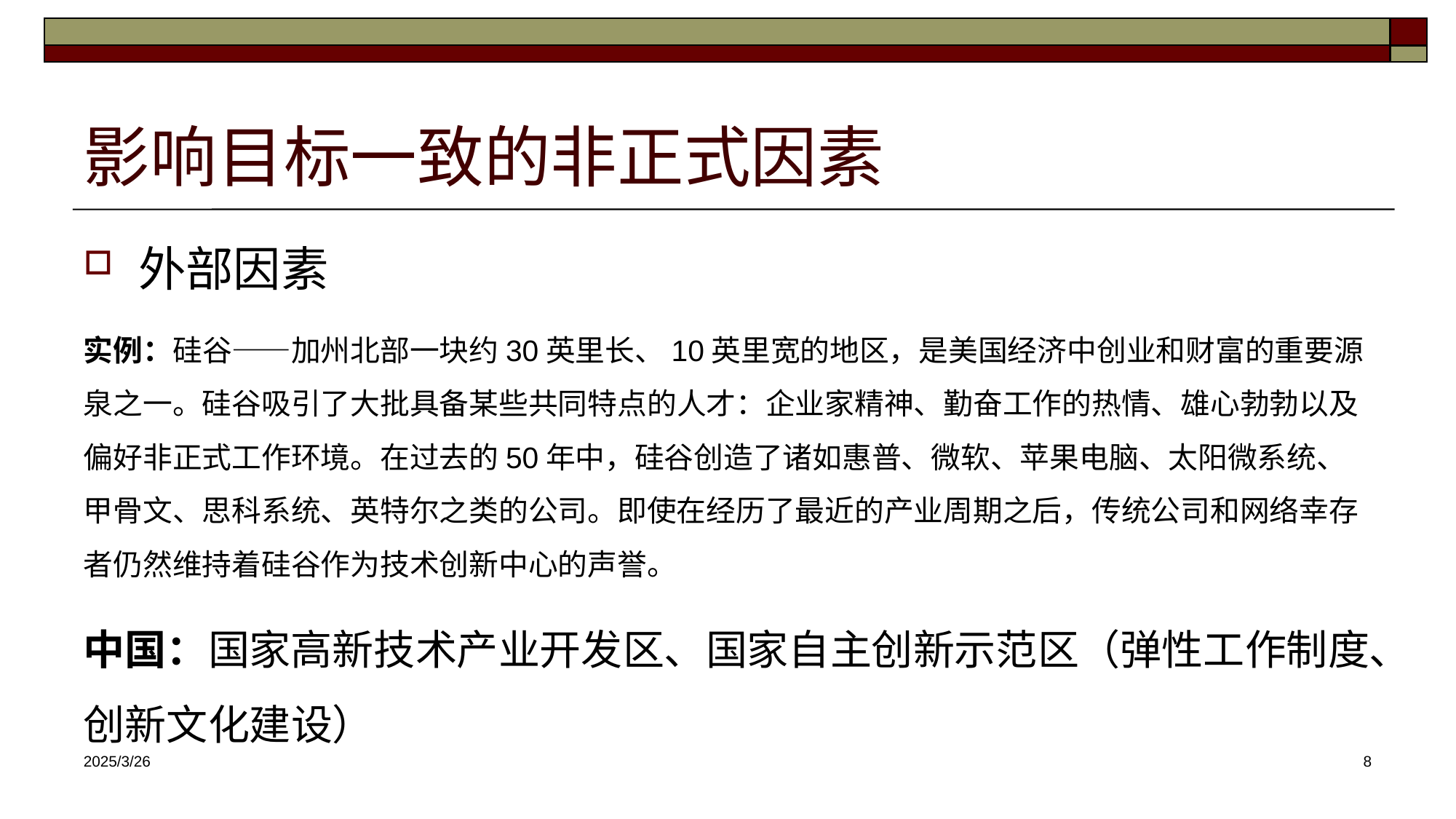

# 影响目标一致的非正式因素
外部因素
实例：硅谷——加州北部一块约30英里长、10英里宽的地区，是美国经济中创业和财富的重要源泉之一。硅谷吸引了大批具备某些共同特点的人才：企业家精神、勤奋工作的热情、雄心勃勃以及偏好非正式工作环境。在过去的50年中，硅谷创造了诸如惠普、微软、苹果电脑、太阳微系统、甲骨文、思科系统、英特尔之类的公司。即使在经历了最近的产业周期之后，传统公司和网络幸存者仍然维持着硅谷作为技术创新中心的声誉。
中国：国家高新技术产业开发区、国家自主创新示范区（弹性工作制度、创新文化建设）
2025/3/26
8